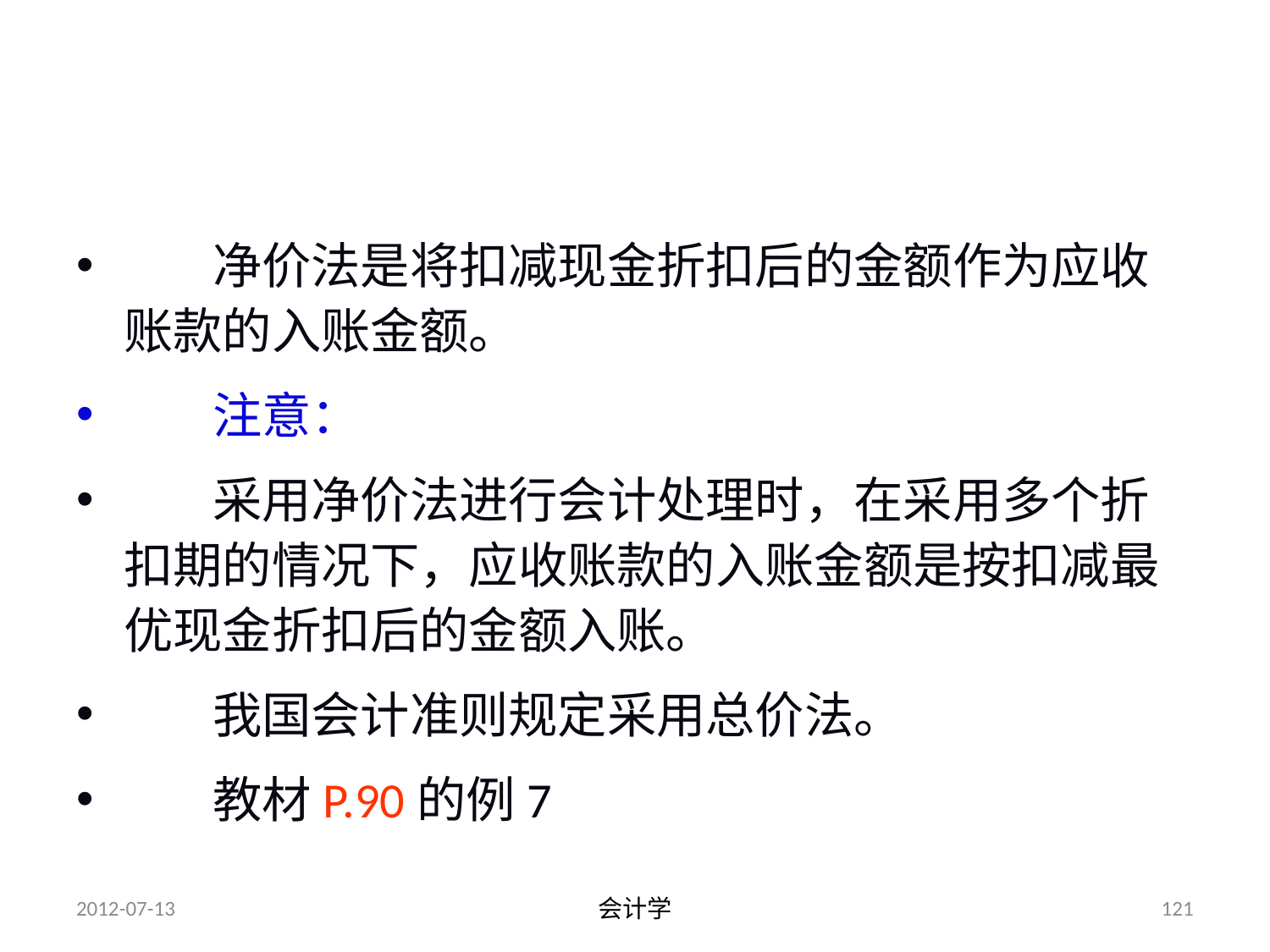

# （2）净价法
       净价法是将扣减现金折扣后的金额作为应收账款的入账金额。
       注意：
       采用净价法进行会计处理时，在采用多个折扣期的情况下，应收账款的入账金额是按扣减最优现金折扣后的金额入账。
       我国会计准则规定采用总价法。
       教材P.90的例7
2012-07-13
会计学
121